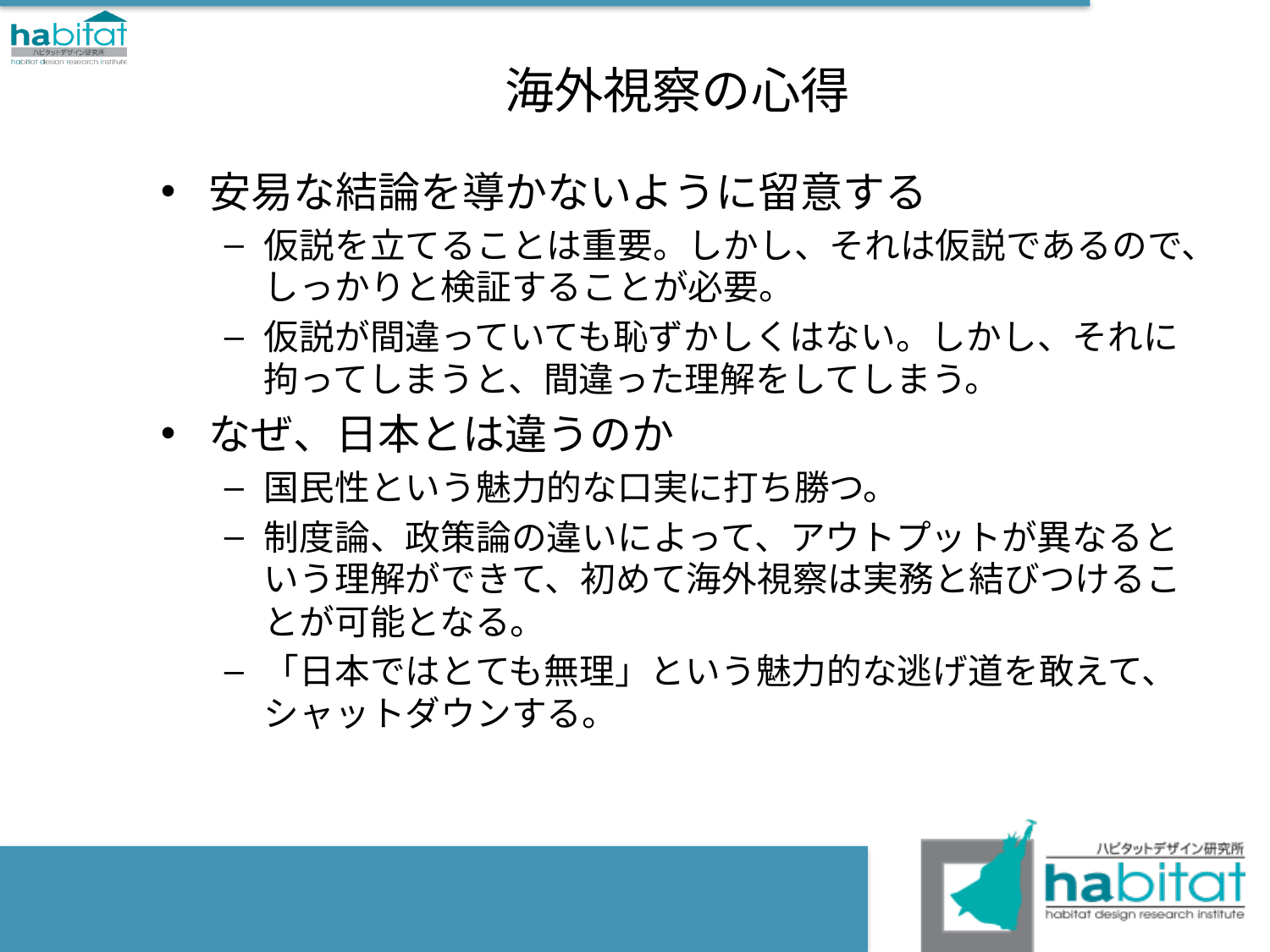

# 海外視察の心得
安易な結論を導かないように留意する
仮説を立てることは重要。しかし、それは仮説であるので、しっかりと検証することが必要。
仮説が間違っていても恥ずかしくはない。しかし、それに拘ってしまうと、間違った理解をしてしまう。
なぜ、日本とは違うのか
国民性という魅力的な口実に打ち勝つ。
制度論、政策論の違いによって、アウトプットが異なるという理解ができて、初めて海外視察は実務と結びつけることが可能となる。
「日本ではとても無理」という魅力的な逃げ道を敢えて、シャットダウンする。